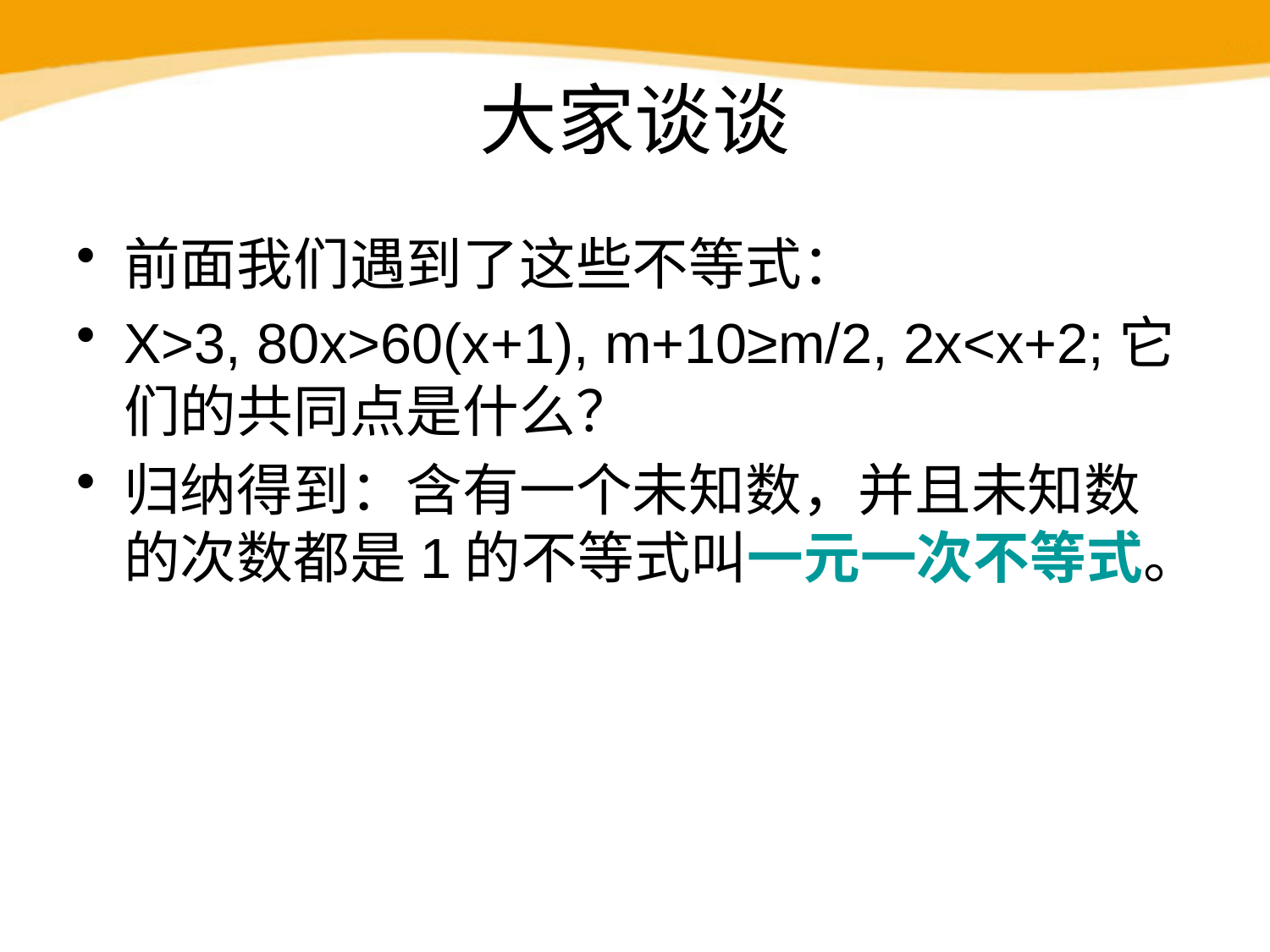

# 大家谈谈
前面我们遇到了这些不等式：
X>3, 80x>60(x+1), m+10≥m/2, 2x<x+2;它们的共同点是什么？
归纳得到：含有一个未知数，并且未知数的次数都是1的不等式叫一元一次不等式。